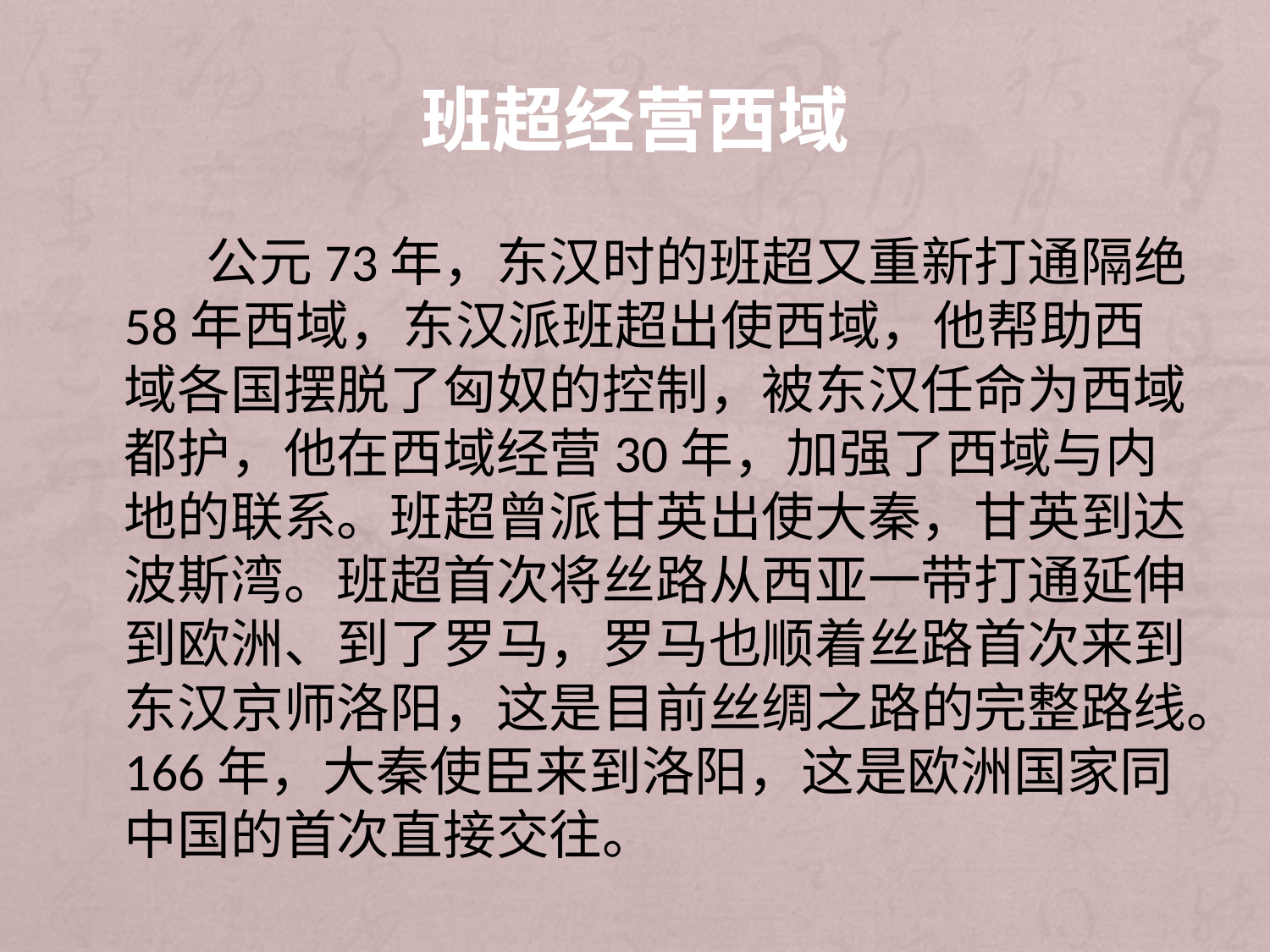

# 班超经营西域
          公元73年，东汉时的班超又重新打通隔绝58年西域，东汉派班超出使西域，他帮助西域各国摆脱了匈奴的控制，被东汉任命为西域都护，他在西域经营30年，加强了西域与内地的联系。班超曾派甘英出使大秦，甘英到达波斯湾。班超首次将丝路从西亚一带打通延伸到欧洲、到了罗马，罗马也顺着丝路首次来到东汉京师洛阳，这是目前丝绸之路的完整路线。166年，大秦使臣来到洛阳，这是欧洲国家同中国的首次直接交往。